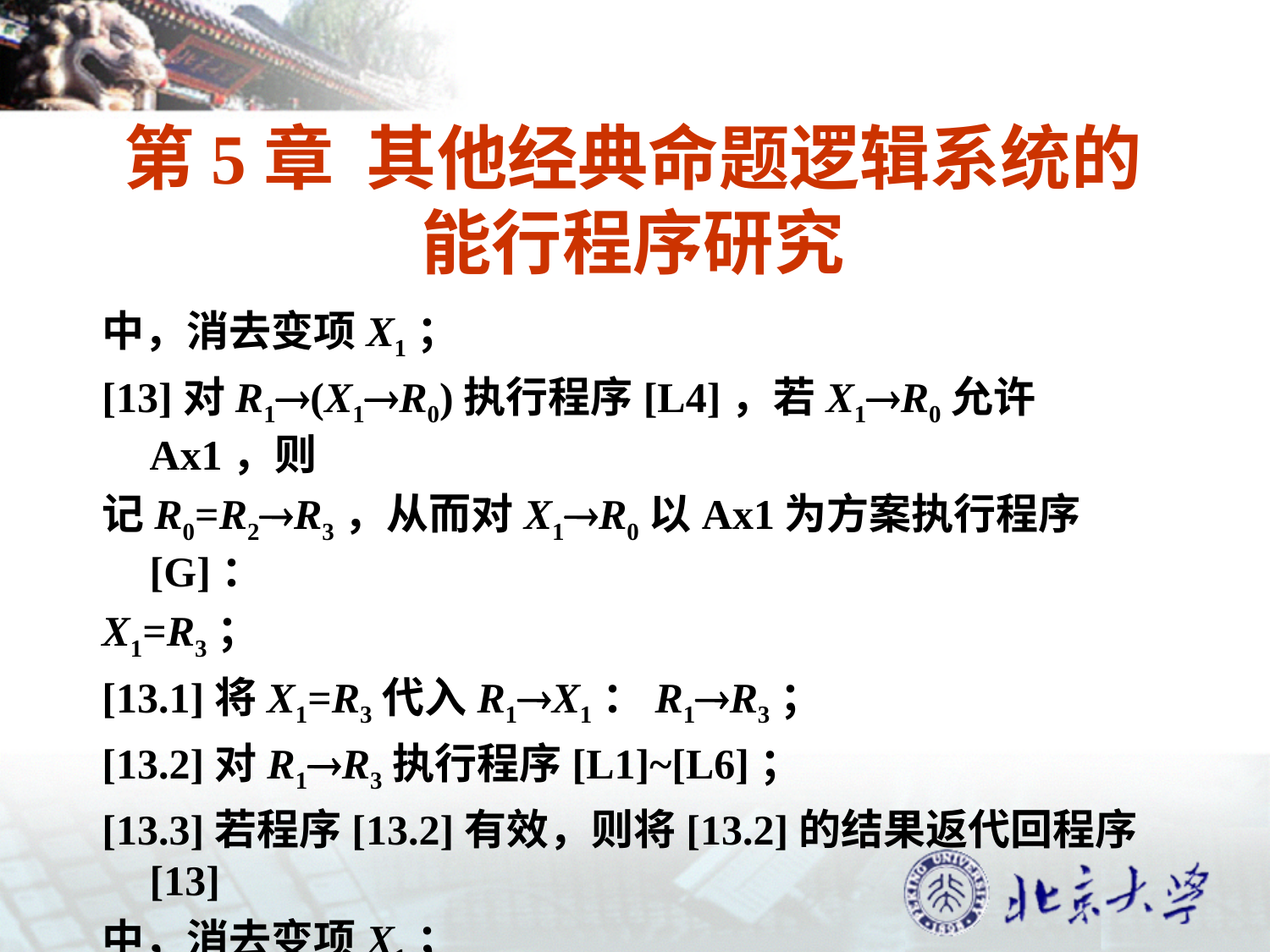

# 第5章  其他经典命题逻辑系统的能行程序研究
中，消去变项X1；
[13]对R1→(X1→R0)执行程序[L4]，若X1→R0允许Ax1，则
记R0=R2→R3，从而对X1→R0以Ax1为方案执行程序[G]：
X1=R3；
[13.1]将X1=R3代入R1→X1：R1→R3；
[13.2]对R1→R3执行程序[L1]~[L6]；
[13.3]若程序[13.2]有效，则将[13.2]的结果返代回程序[13]
中，消去变项X1；
[14]对R1→(X1→R0)执行程序[L5]，若X1→R0允许Ax2，则